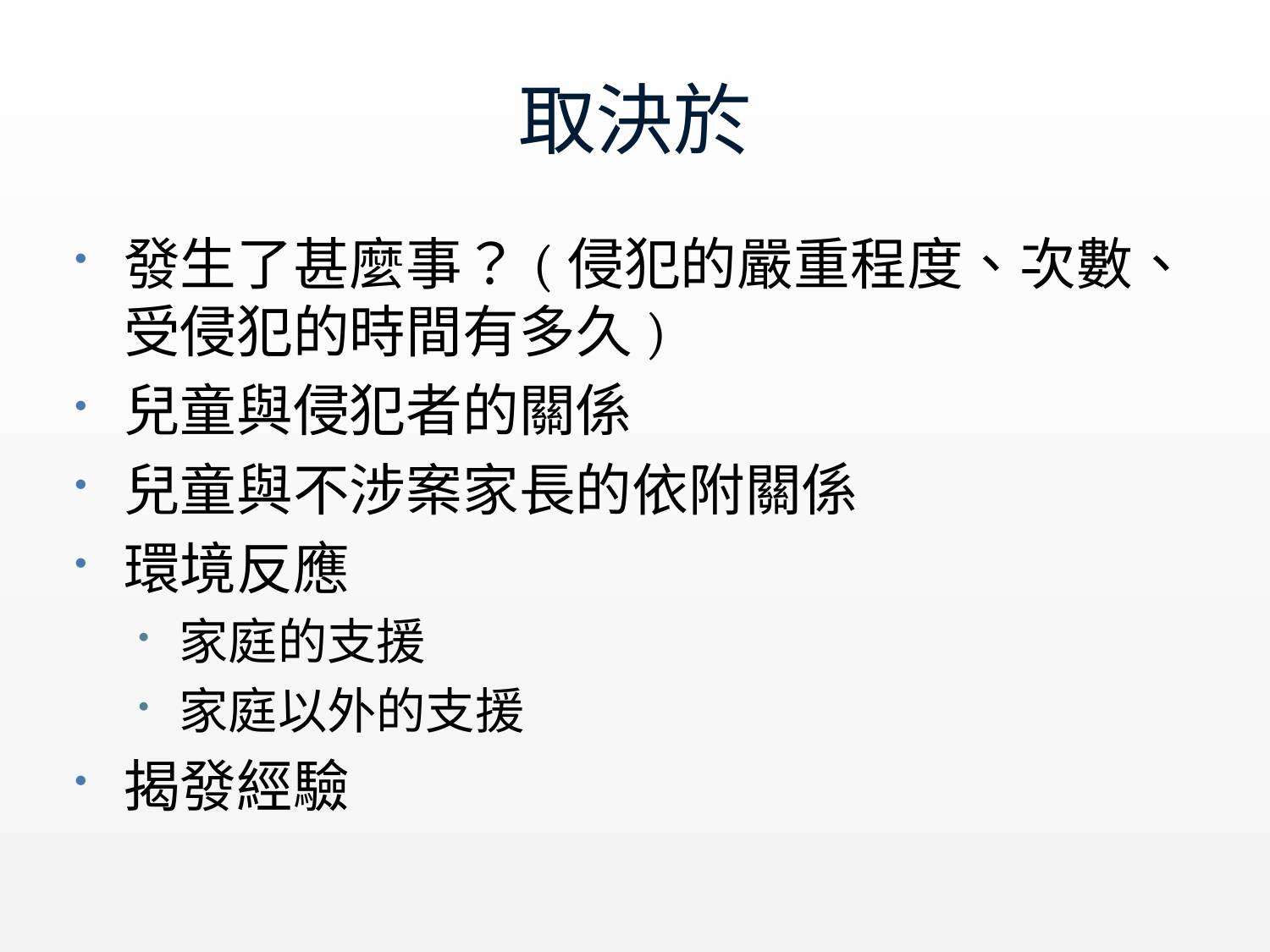

# 取決於
發生了甚麼事？(侵犯的嚴重程度、次數、受侵犯的時間有多久)
兒童與侵犯者的關係
兒童與不涉案家長的依附關係
環境反應
家庭的支援
家庭以外的支援
揭發經驗
kindylam/cp/swd
24